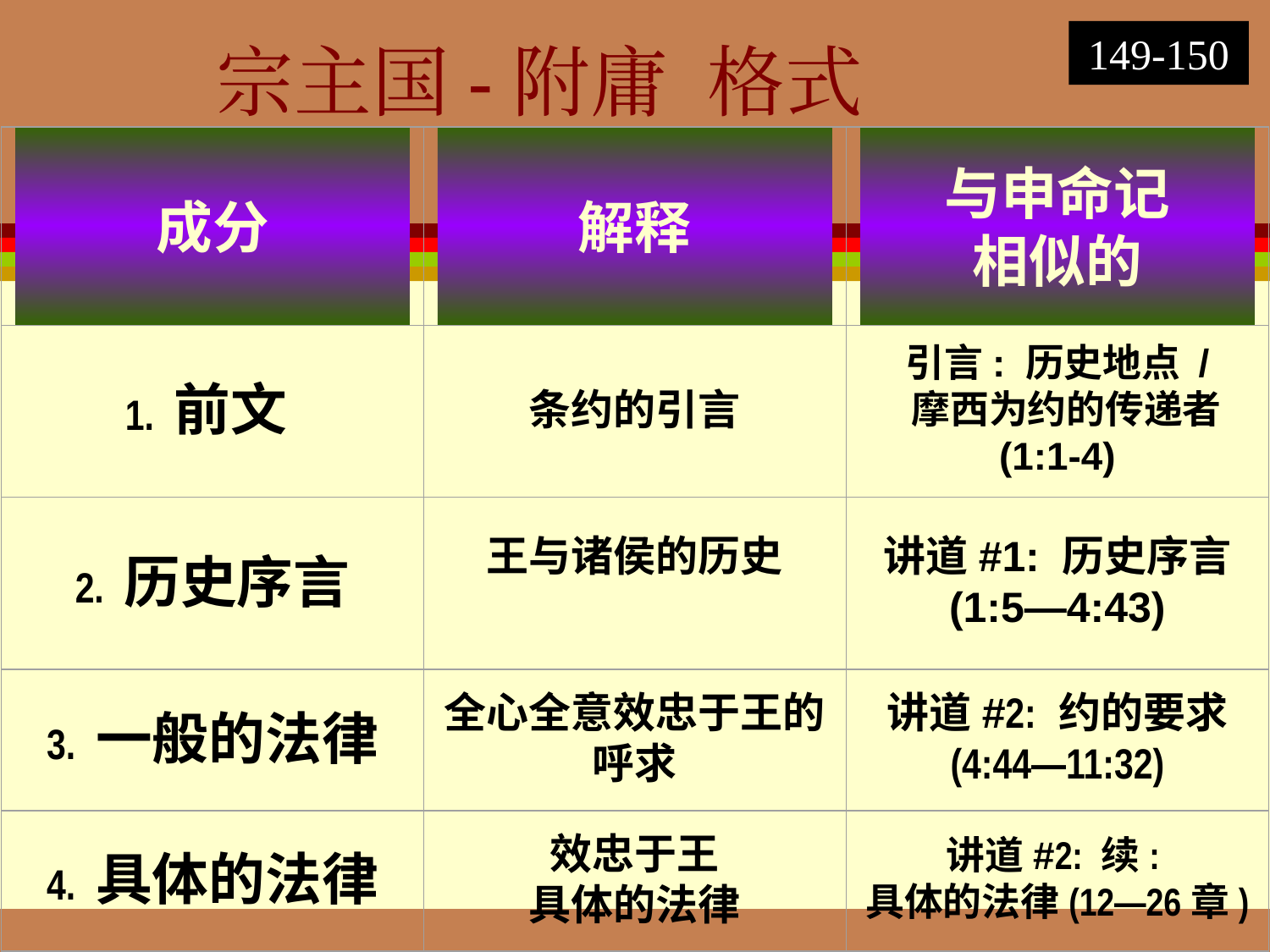

宗主国-附庸  格式
149-150

成分

解释

与申命记
相似的

1. 前文

条约的引言

引言: 历史地点 /
 摩西为约的传递者 (1:1-4)‏

2. 历史序言

王与诸侯的历史

讲道#1: 历史序言
(1:5—4:43)‏

3. 一般的法律

全心全意效忠于王的呼求

讲道#2: 约的要求 (4:44—11:32)‏

4. 具体的法律

效忠于王
具体的法律

讲道#2: 续:
具体的法律(12—26章)‏